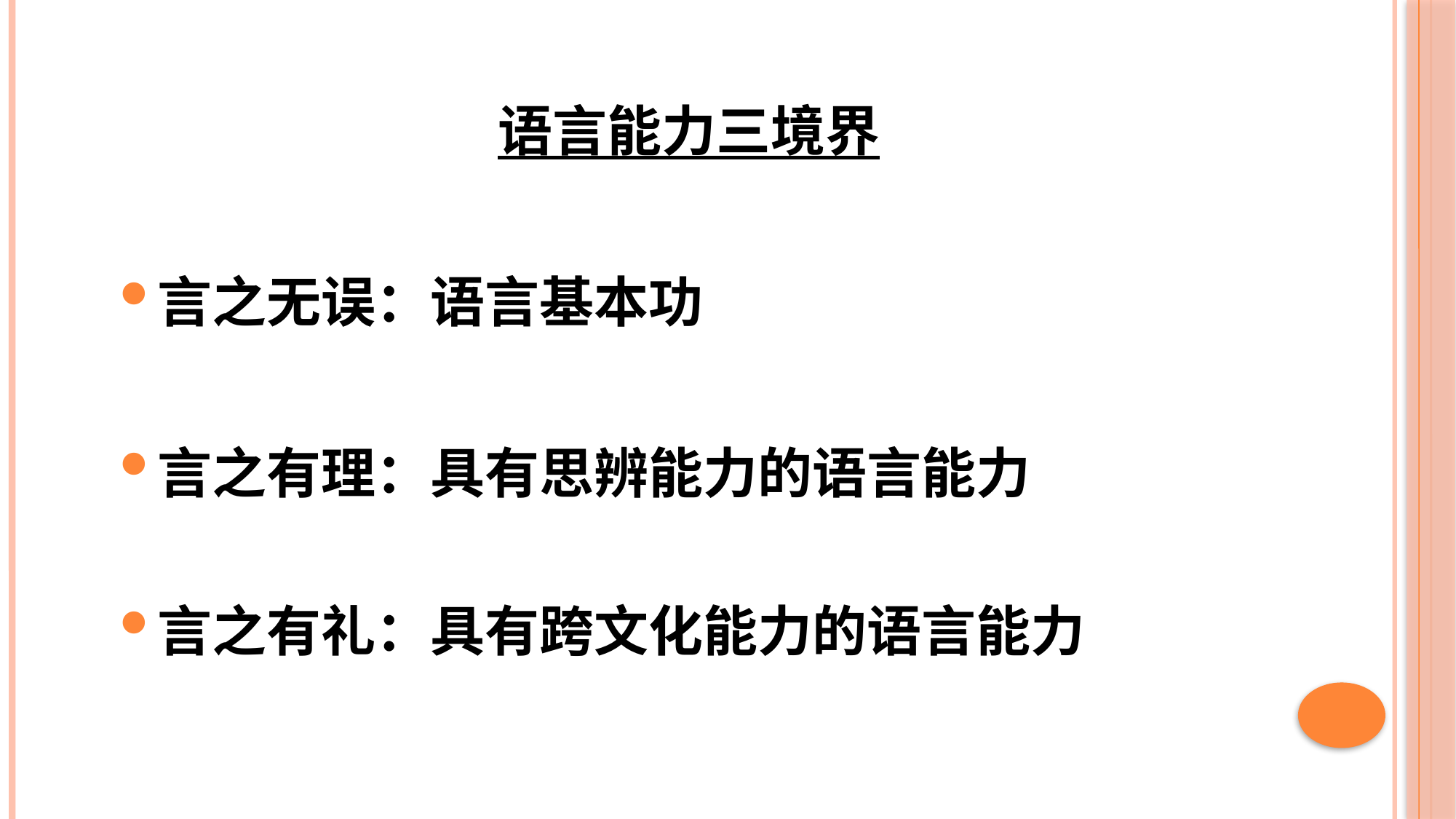

语言能力三境界

言之无误：语言基本功

言之有理：具有思辨能力的语言能力

言之有礼：具有跨文化能力的语言能力